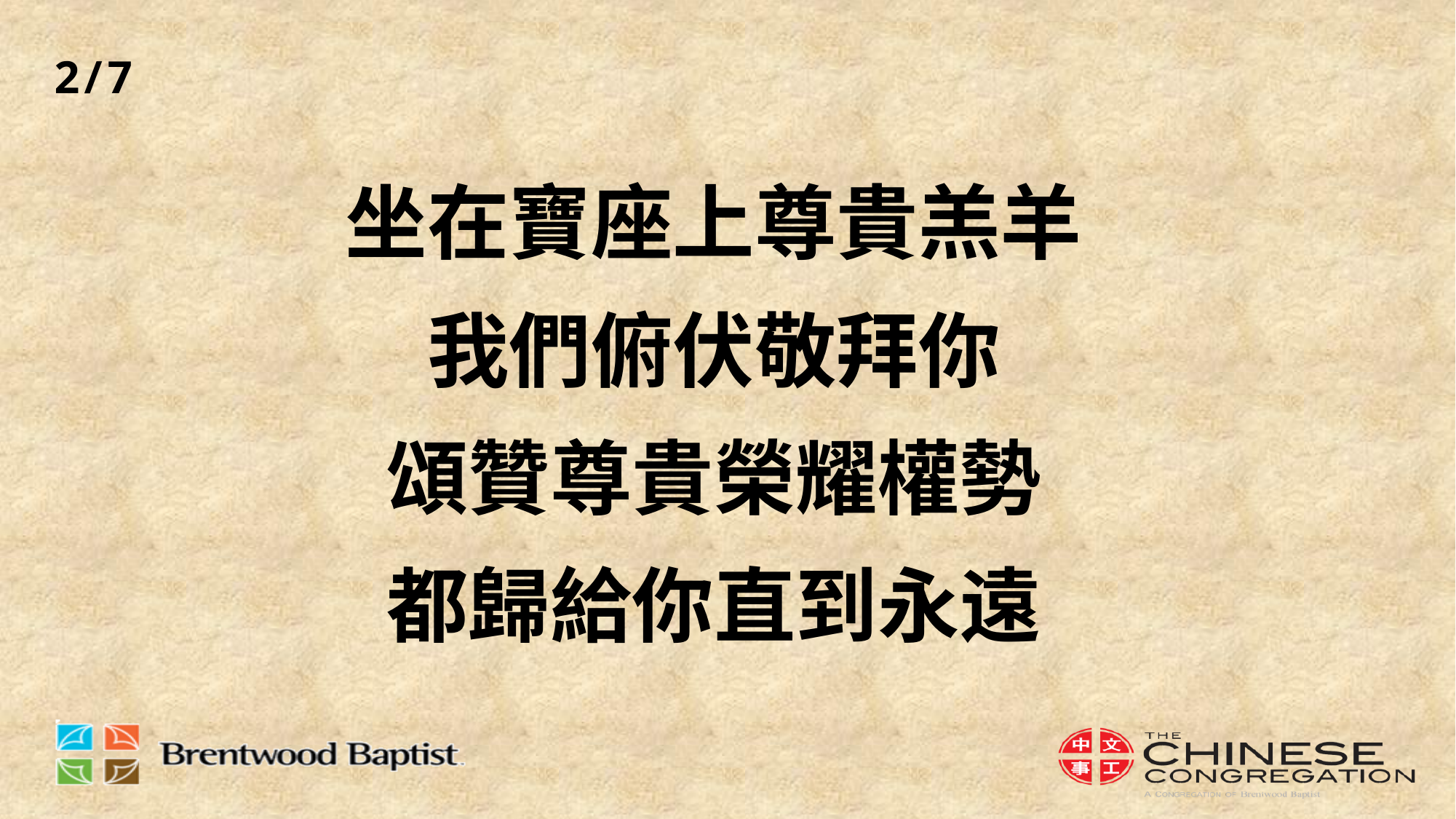

2/7
# 坐在寶座上尊貴羔羊 我們俯伏敬拜你 頌贊尊貴榮耀權勢 都歸給你直到永遠